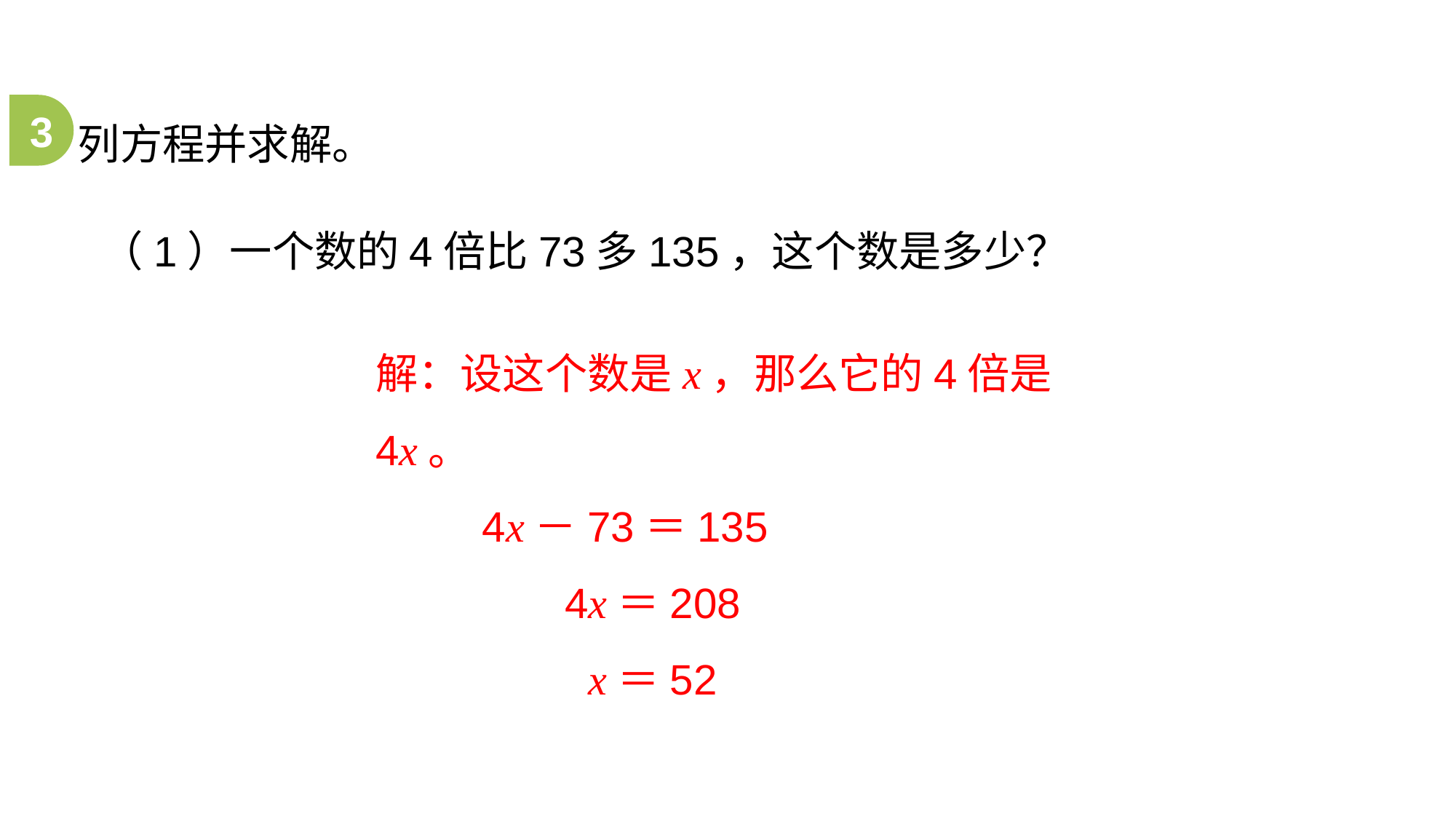

列方程并求解。
3
（1）一个数的4倍比73多135，这个数是多少？
解：设这个数是x，那么它的4倍是4x。
         4x－73＝135
                4x＝208
                  x＝52